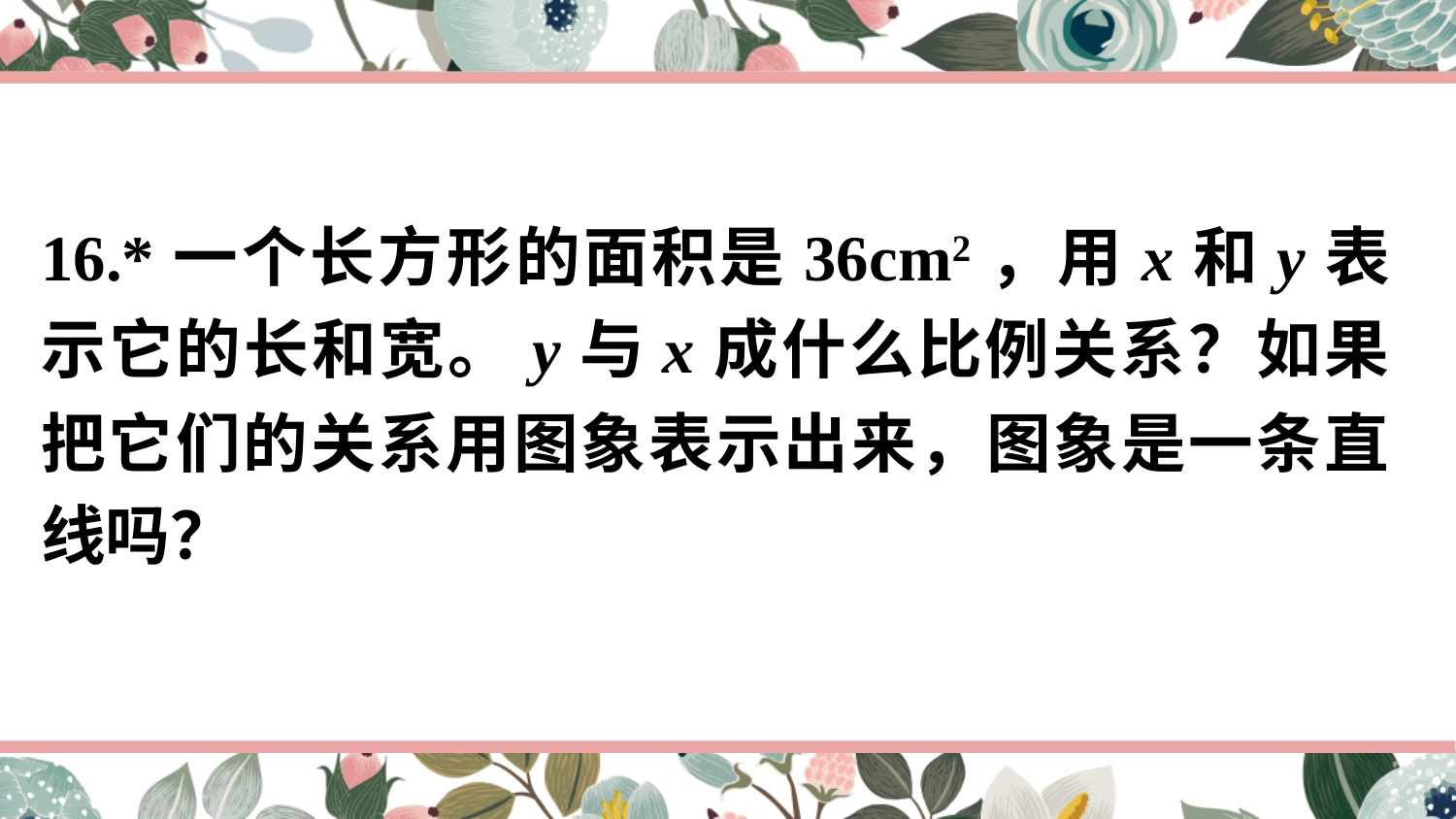

16.*一个长方形的面积是36cm2，用x和y表示它的长和宽。y与x成什么比例关系？如果把它们的关系用图象表示出来，图象是一条直线吗？